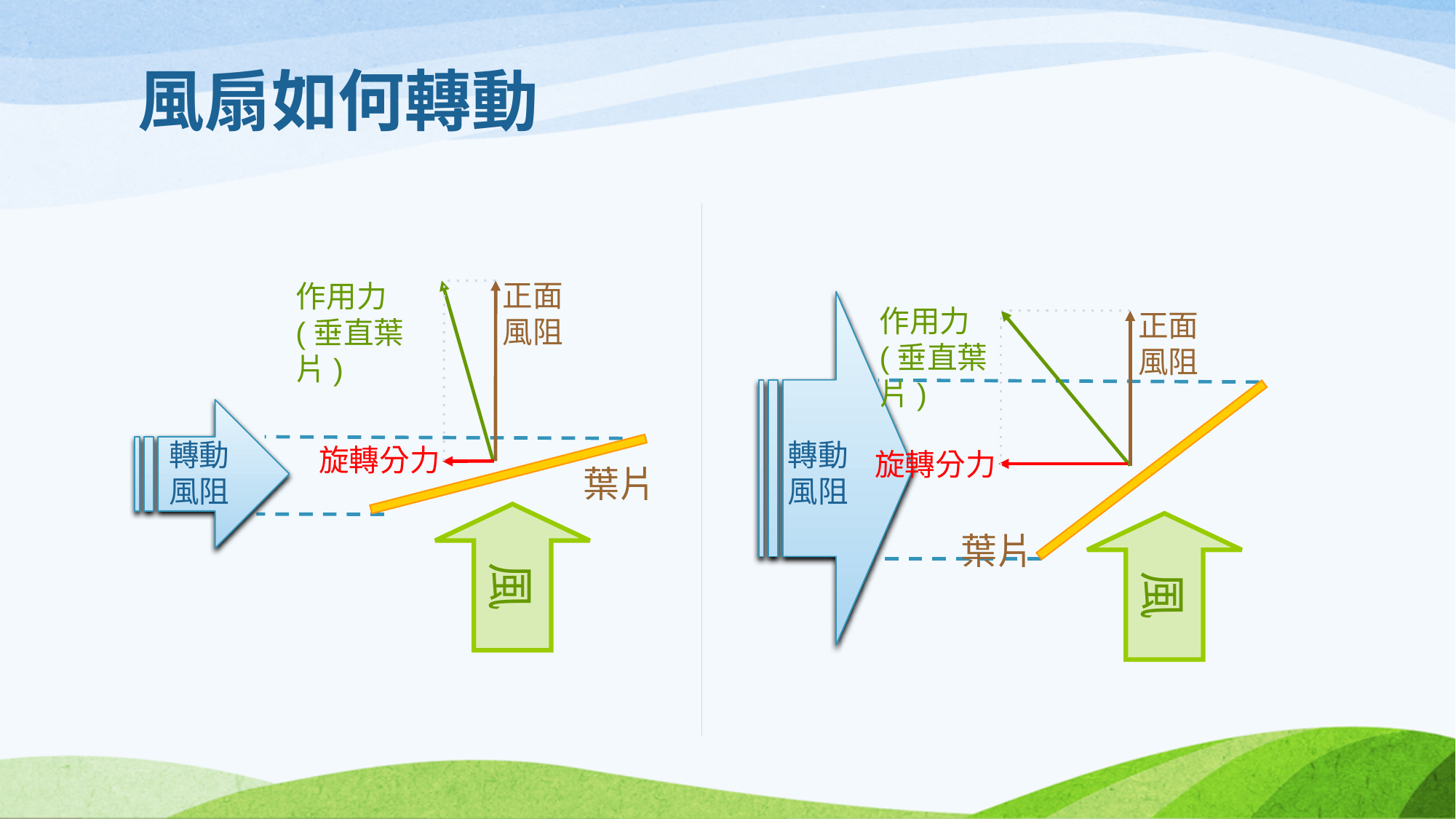

# 風扇如何轉動
正面風阻
作用力
(垂直葉片)

作用力
(垂直葉片)
正面風阻

轉動風阻
轉動風阻
旋轉分力
旋轉分力
葉片

葉片
風
風